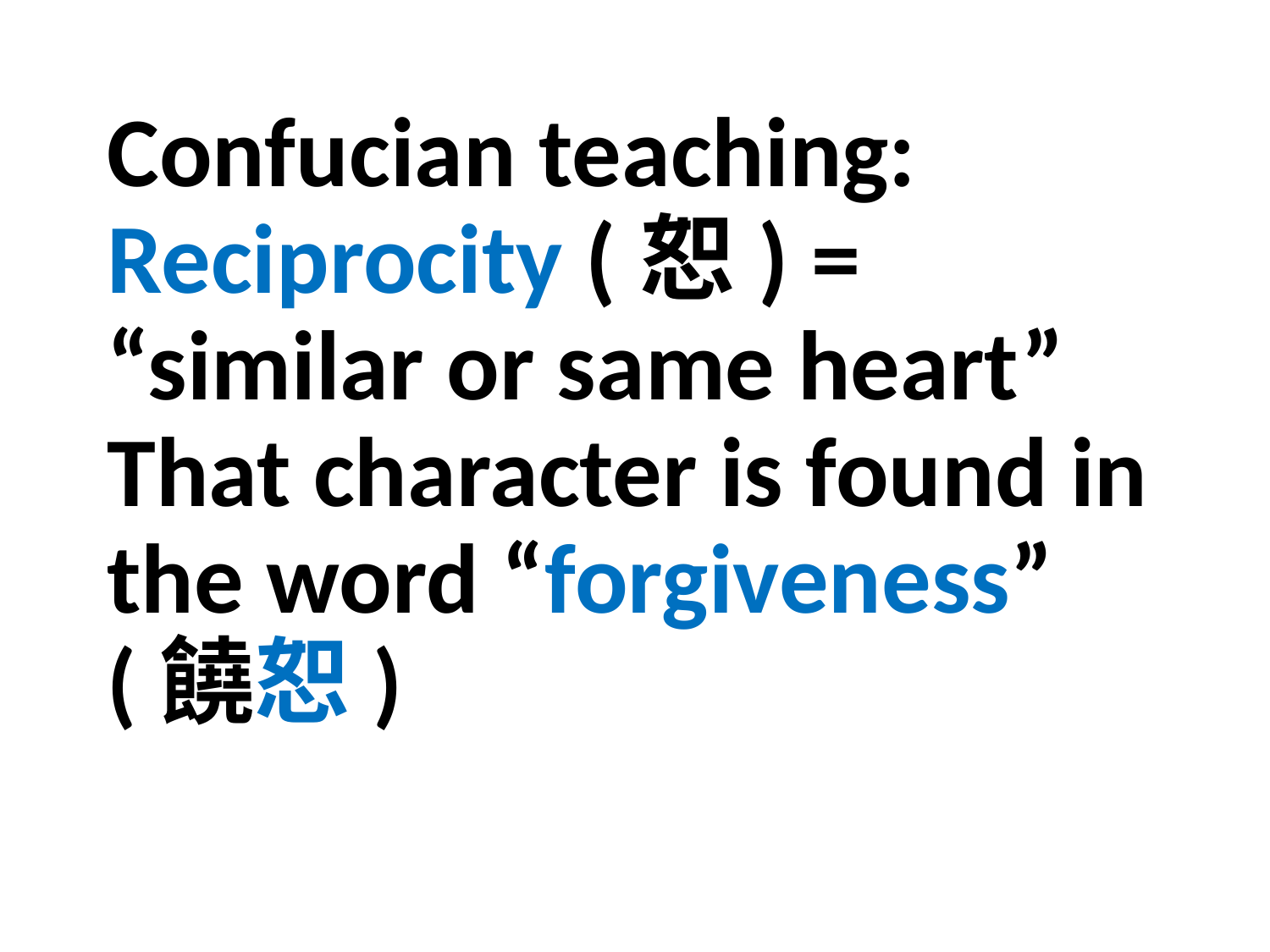

# Confucian teaching: Reciprocity (恕) = “similar or same heart” That character is found in the word “forgiveness” (饒恕)